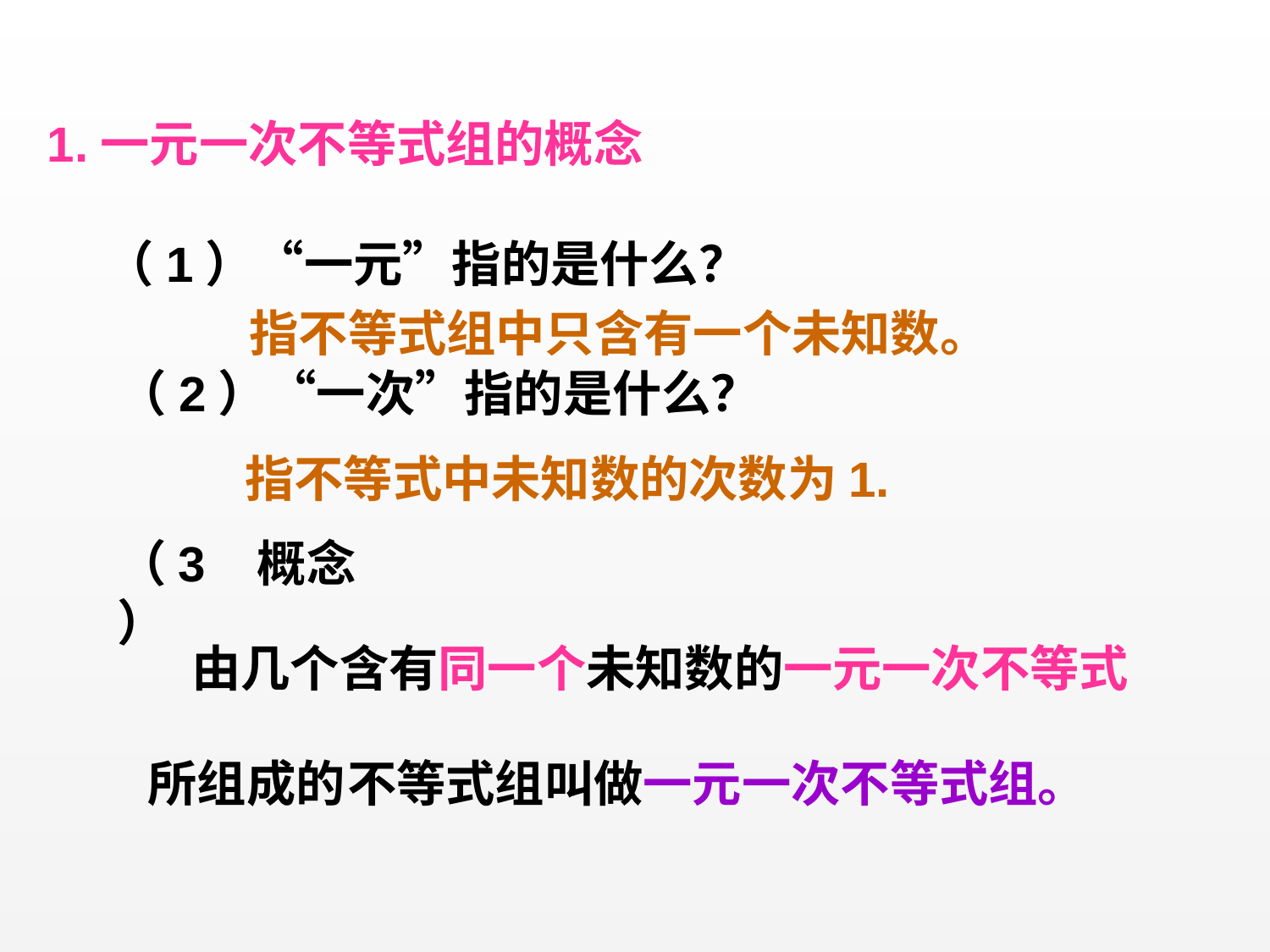

1.一元一次不等式组的概念
（1）“一元”指的是什么？
指不等式组中只含有一个未知数。
（2）“一次”指的是什么？

指不等式中未知数的次数为1.
（3）
概念
由几个含有同一个未知数的一元一次不等式
所组成的
不等式组叫做一元一次不等式组。